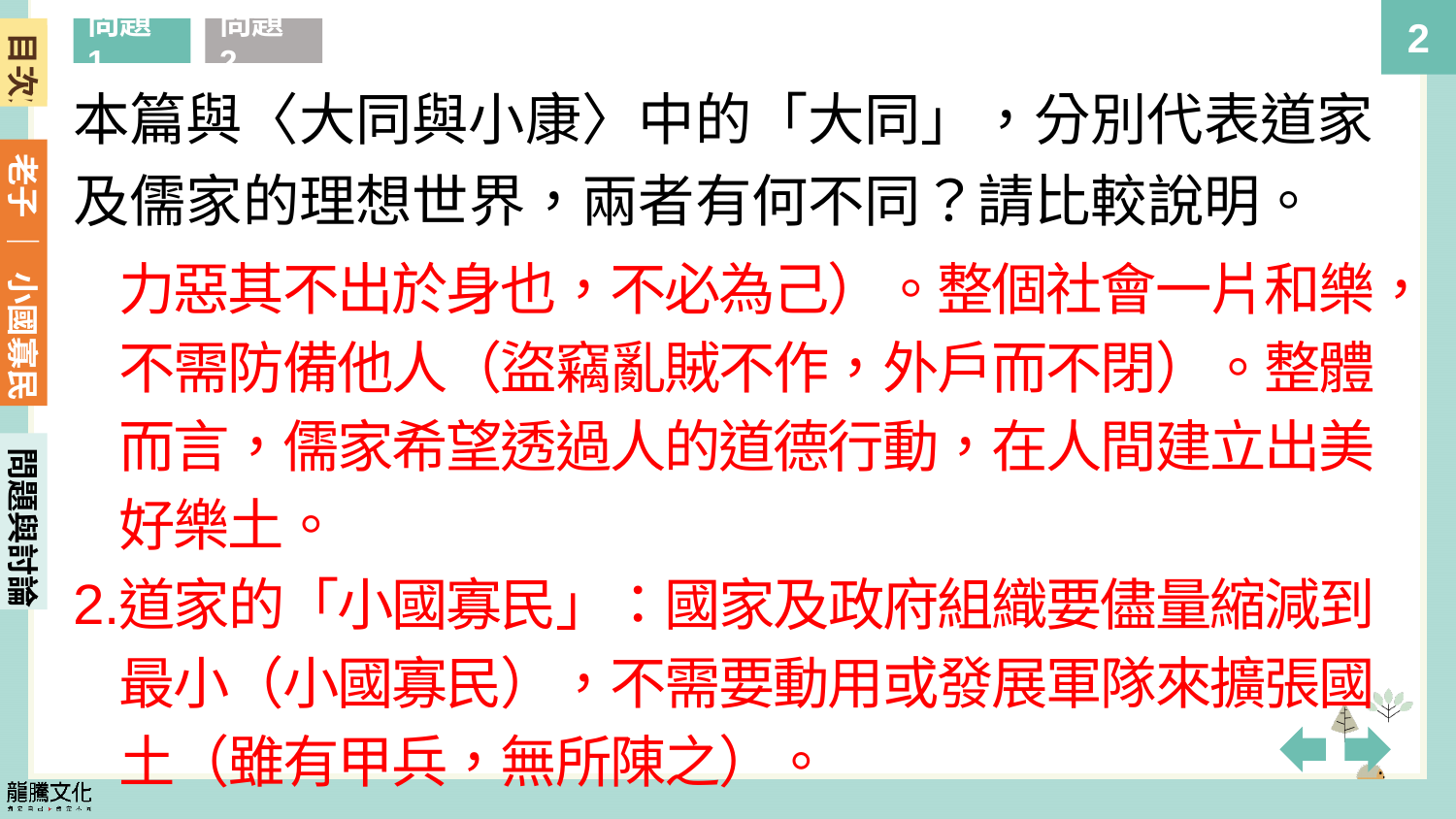

目次
問題1
問題2
本篇與〈大同與小康〉中的「大同」，分別代表道家及儒家的理想世界，兩者有何不同？請比較說明。
力惡其不出於身也，不必為己）。整個社會一片和樂，不需防備他人（盜竊亂賊不作，外戶而不閉）。整體而言，儒家希望透過人的道德行動，在人間建立出美好樂土。
道家的「小國寡民」：國家及政府組織要儘量縮減到最小（小國寡民），不需要動用或發展軍隊來擴張國土（雖有甲兵，無所陳之）。